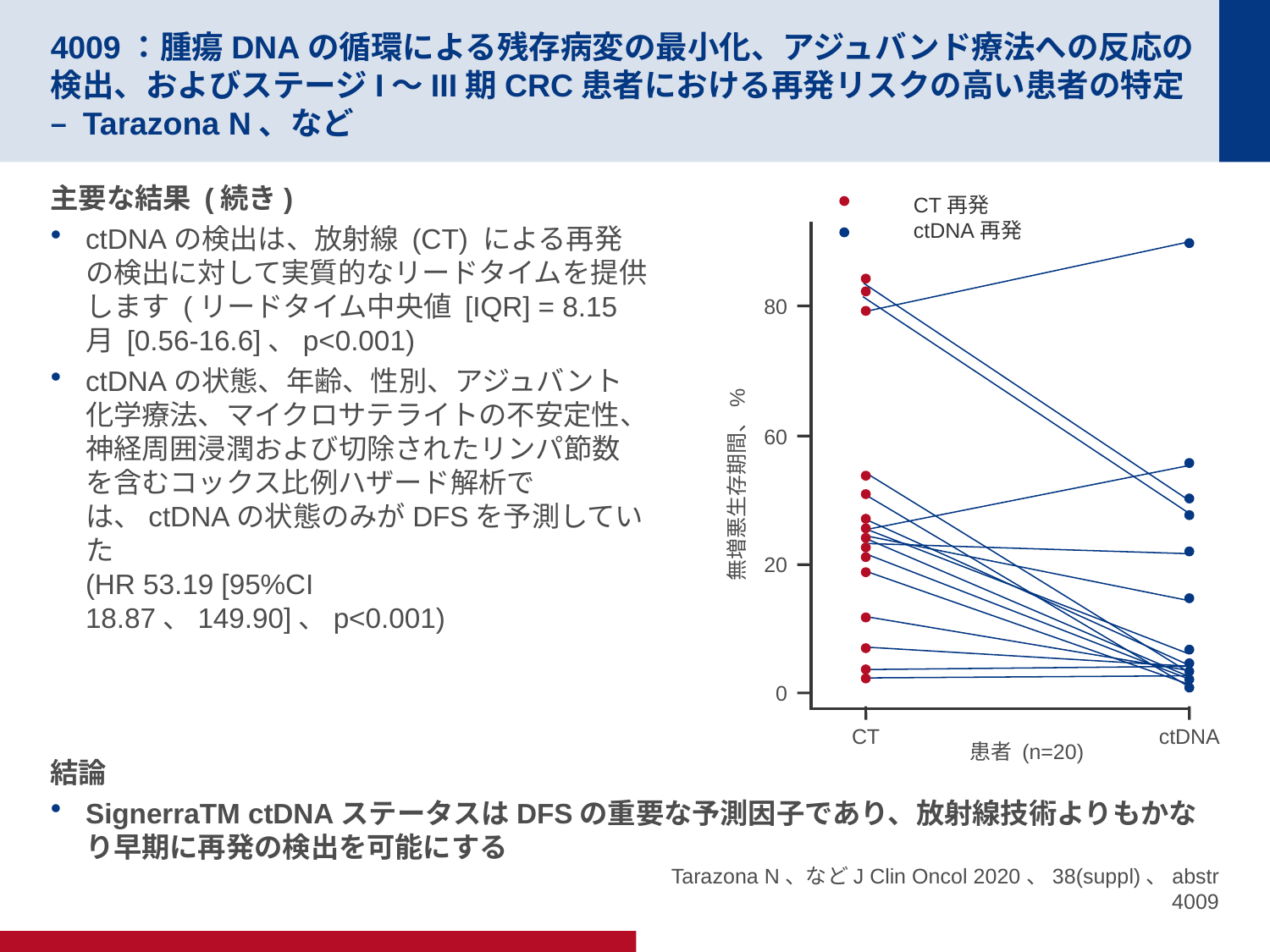

# 4009：腫瘍DNAの循環による残存病変の最小化、アジュバンド療法への反応の検出、およびステージI〜III期CRC患者における再発リスクの高い患者の特定 – Tarazona N、など
主要な結果 (続き)
ctDNAの検出は、放射線 (CT) による再発の検出に対して実質的なリードタイムを提供します (リードタイム中央値 [IQR] = 8.15月 [0.56-16.6]、p<0.001)
ctDNAの状態、年齢、性別、アジュバント化学療法、マイクロサテライトの不安定性、神経周囲浸潤および切除されたリンパ節数を含むコックス比例ハザード解析では、ctDNAの状態のみがDFSを予測していた
(HR 53.19 [95%CI 18.87、149.90]、p<0.001)
CT再発
ctDNA再発

80

60

無増悪生存期間、%

20

0

CT
ctDNA
患者 (n=20)
結論
SignerraTM ctDNAステータスはDFSの重要な予測因子であり、放射線技術よりもかなり早期に再発の検出を可能にする
Tarazona N、などJ Clin Oncol 2020、38(suppl)、abstr 4009